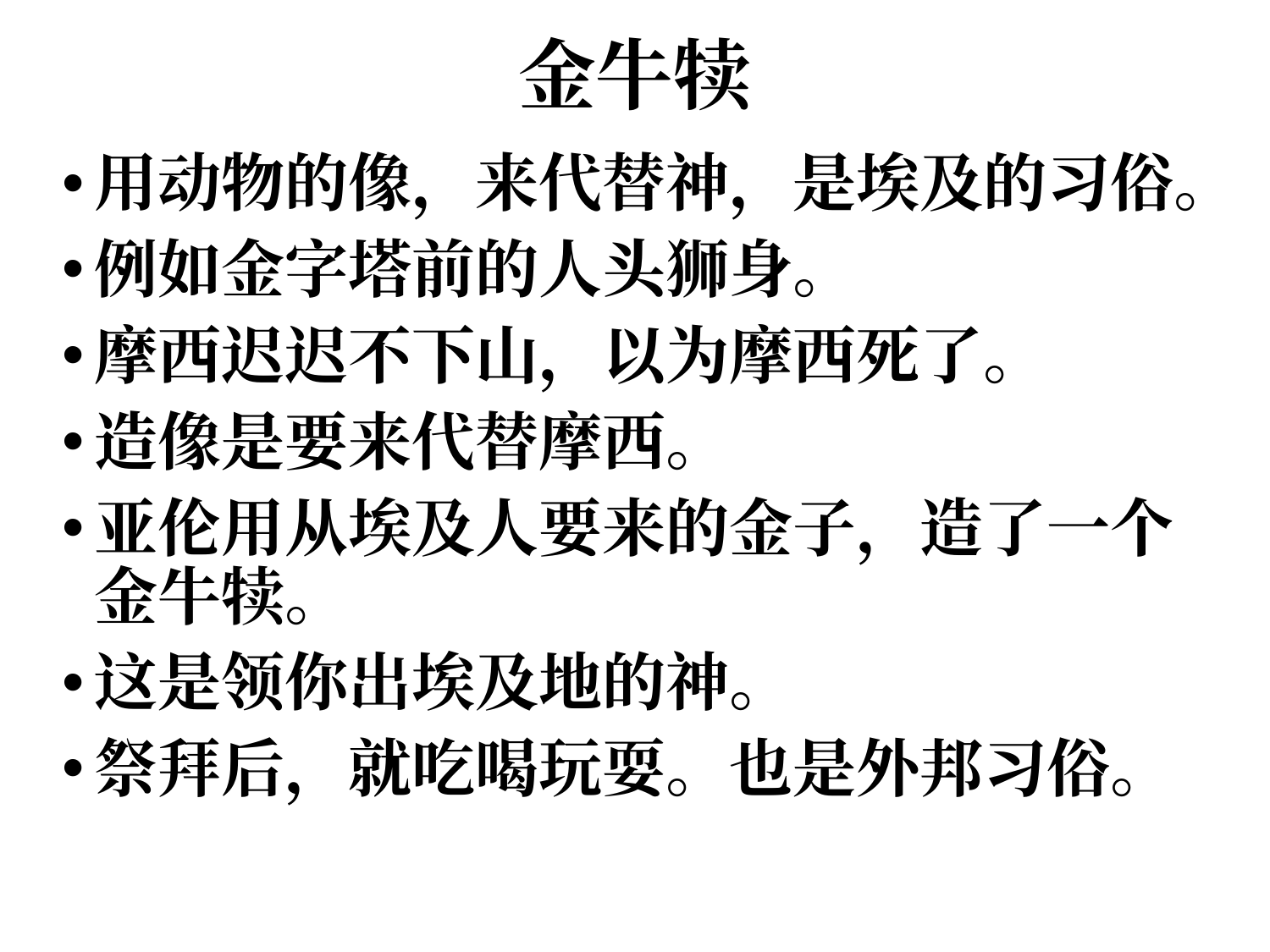

# 金牛犊
用动物的像，来代替神，是埃及的习俗。
例如金字塔前的人头狮身。
摩西迟迟不下山，以为摩西死了。
造像是要来代替摩西。
亚伦用从埃及人要来的金子，造了一个金牛犊。
这是领你出埃及地的神。
祭拜后，就吃喝玩耍。也是外邦习俗。